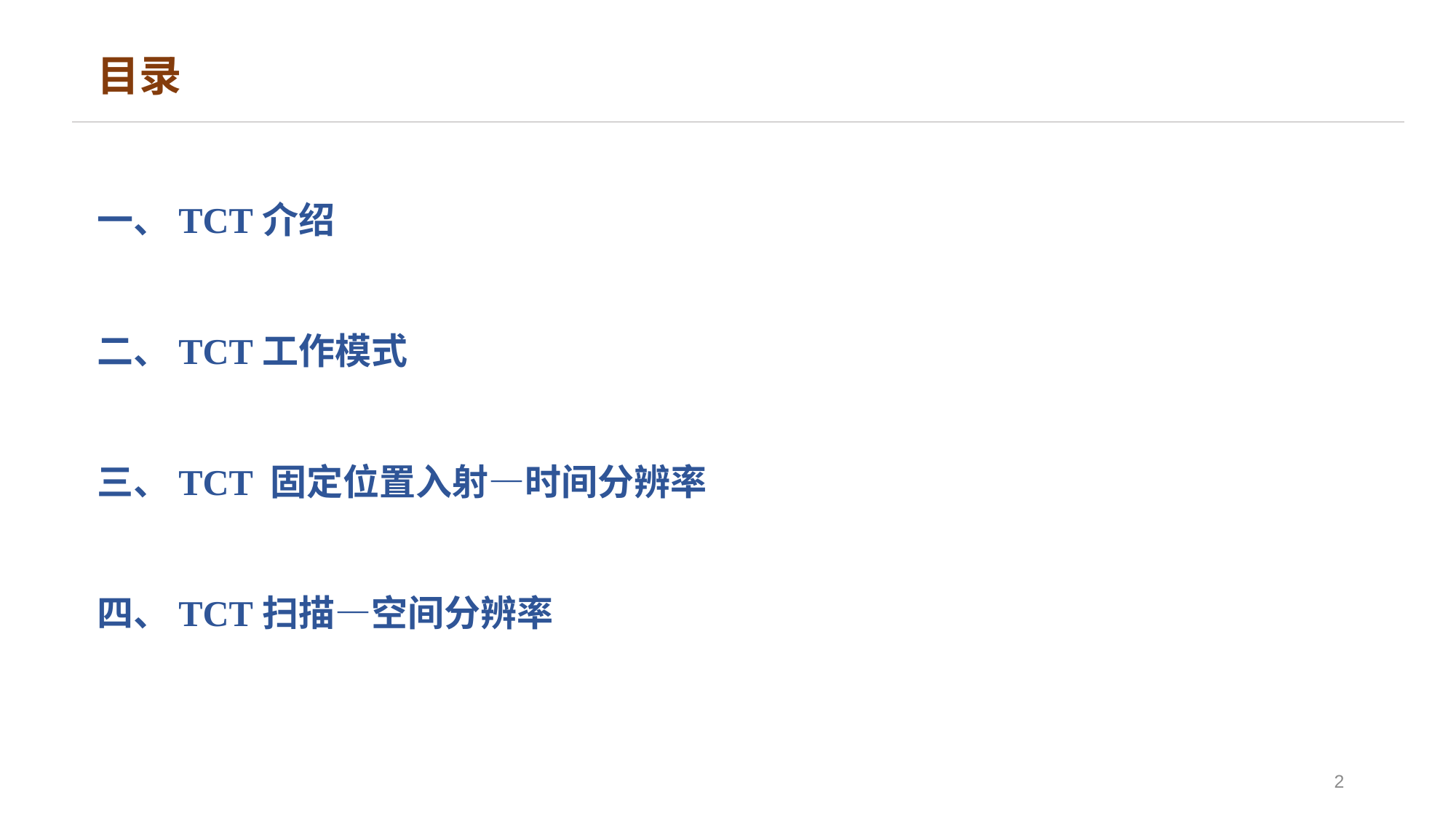

目录
一、TCT介绍

二、TCT工作模式

三、TCT 固定位置入射—时间分辨率

四、TCT扫描—空间分辨率

2